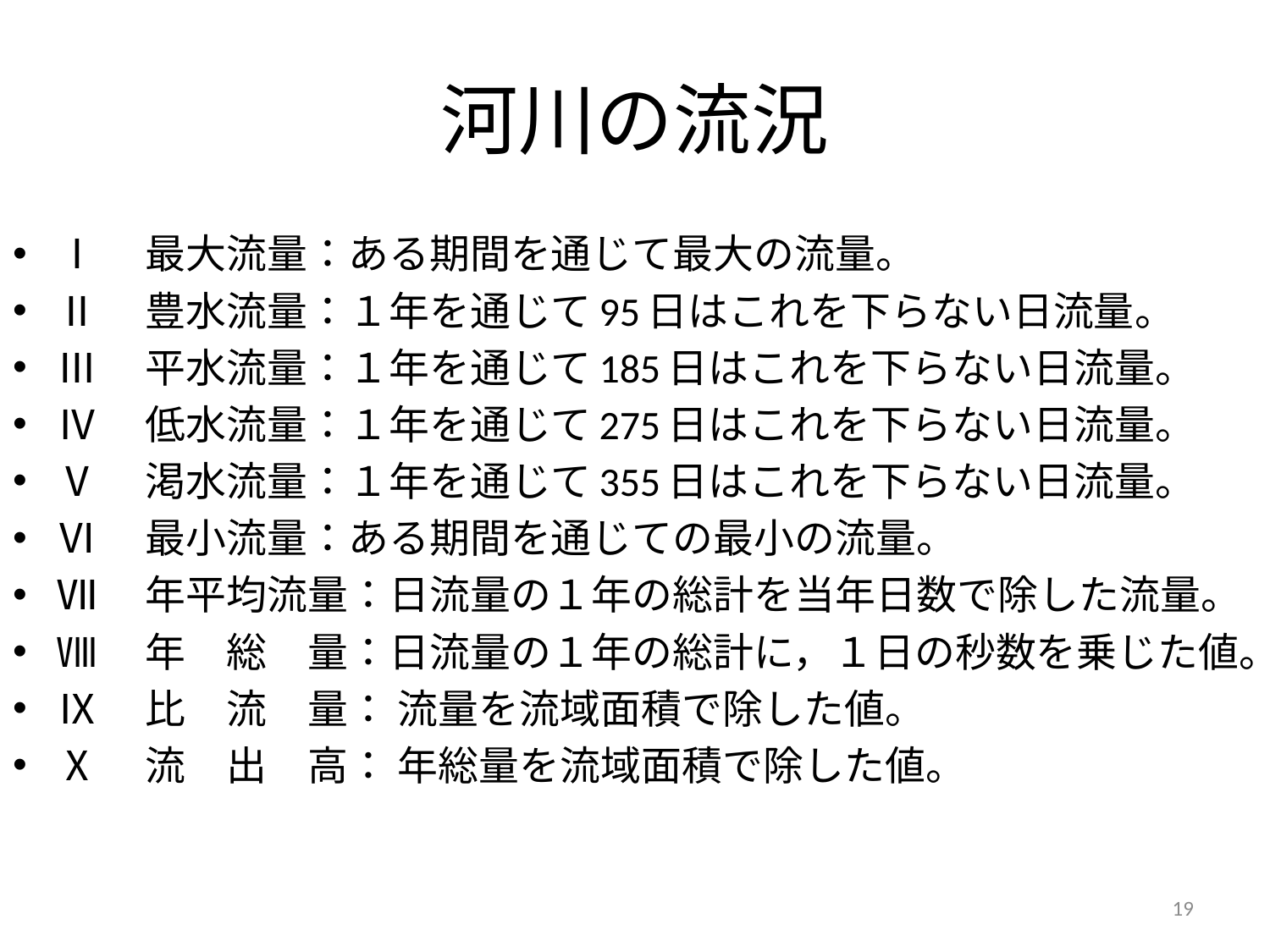

# 河川の流況
Ⅰ　最大流量：ある期間を通じて最大の流量。
Ⅱ　豊水流量：１年を通じて95日はこれを下らない日流量。
Ⅲ　平水流量：１年を通じて185日はこれを下らない日流量。
Ⅳ　低水流量：１年を通じて275日はこれを下らない日流量。
Ⅴ　渇水流量：１年を通じて355日はこれを下らない日流量。
Ⅵ　最小流量：ある期間を通じての最小の流量。
Ⅶ　年平均流量：日流量の１年の総計を当年日数で除した流量。
Ⅷ　年　総　量：日流量の１年の総計に，１日の秒数を乗じた値。
Ⅸ　比　流　量： 流量を流域面積で除した値。
Ⅹ　流　出　高： 年総量を流域面積で除した値。
19